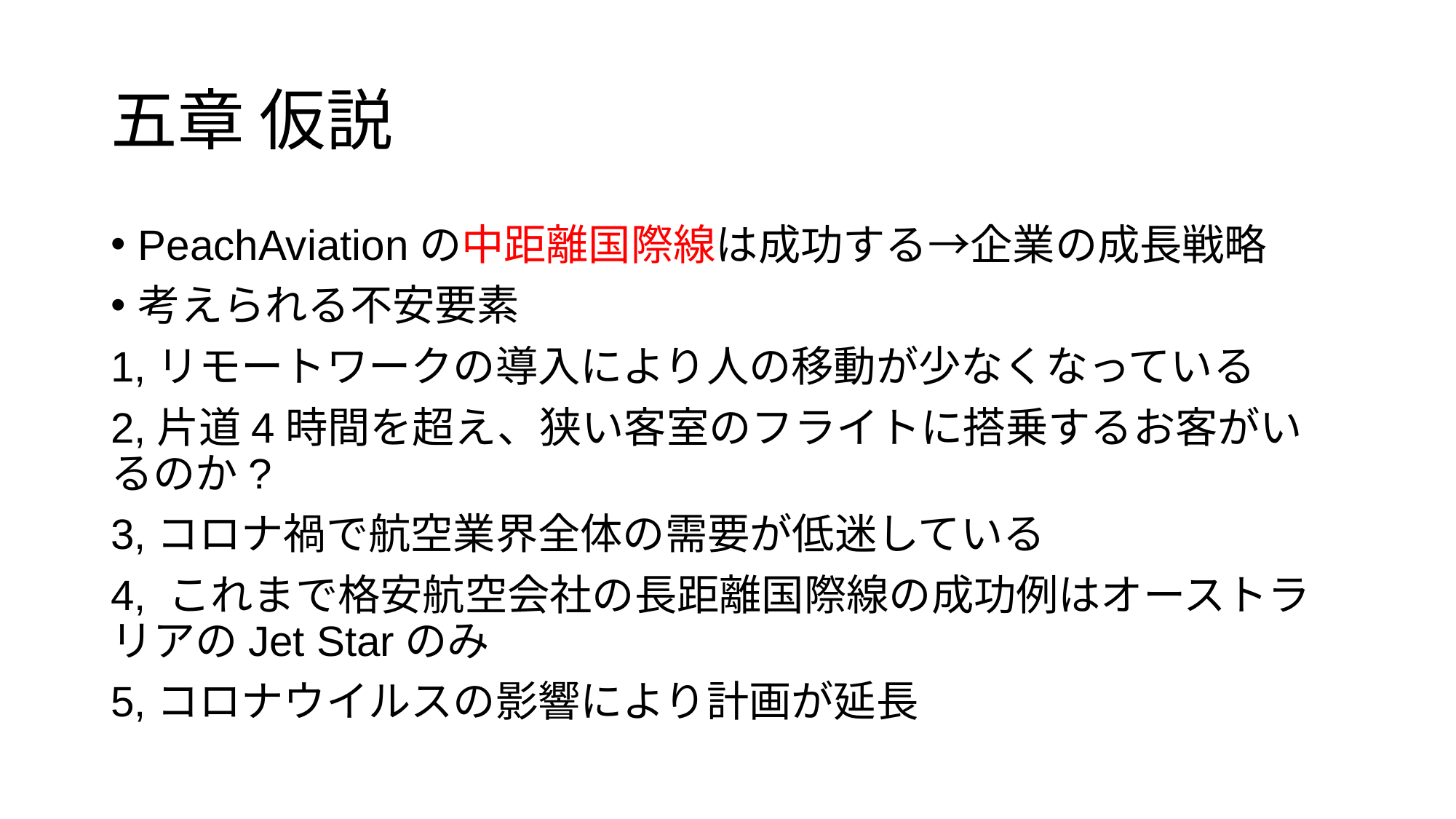

# 五章 仮説
PeachAviationの中距離国際線は成功する→企業の成長戦略
考えられる不安要素
1,リモートワークの導入により人の移動が少なくなっている
2,片道4時間を超え、狭い客室のフライトに搭乗するお客がいるのか?
3,コロナ禍で航空業界全体の需要が低迷している
4, これまで格安航空会社の長距離国際線の成功例はオーストラリアのJet Starのみ
5,コロナウイルスの影響により計画が延長